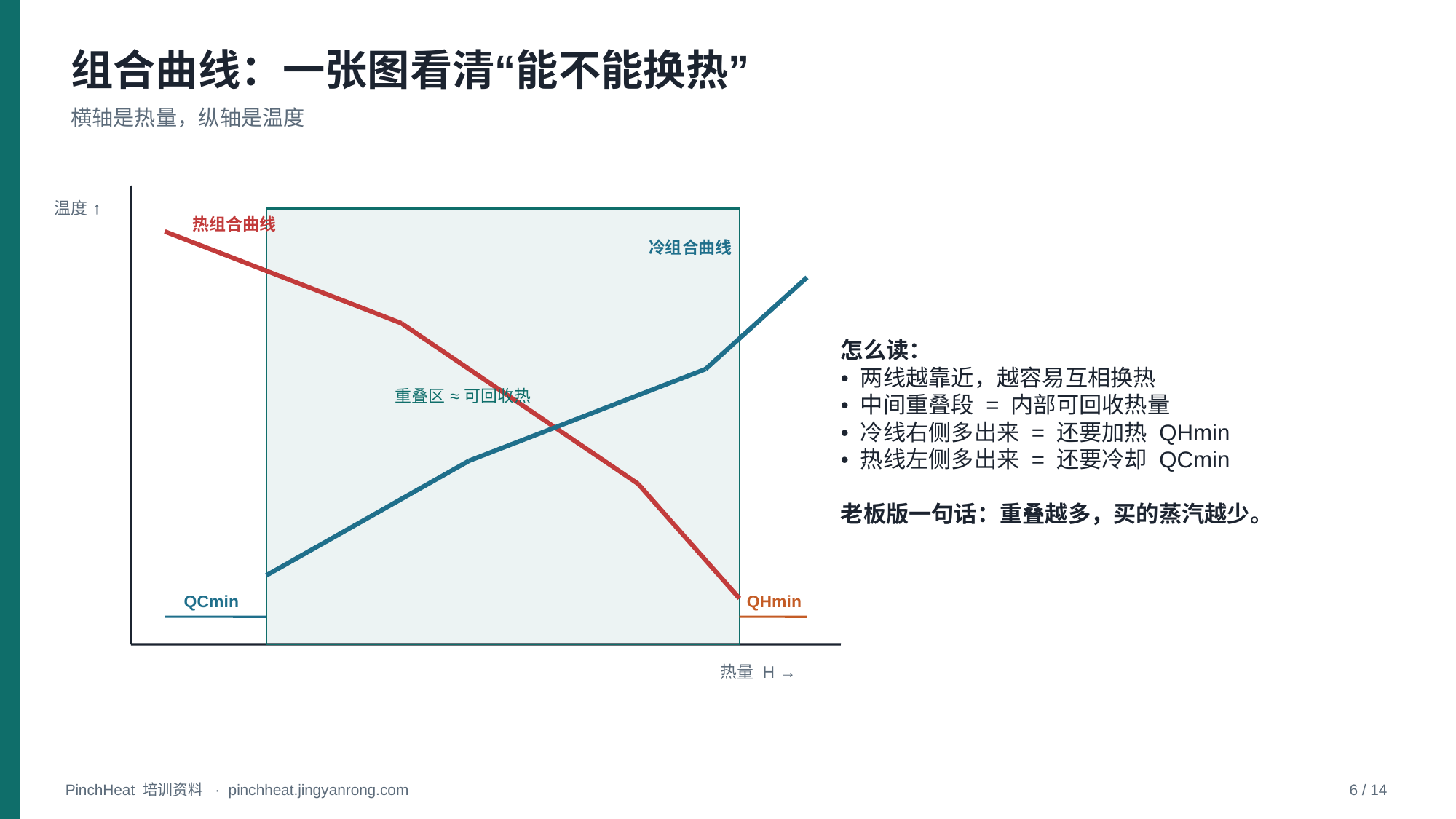

组合曲线：一张图看清“能不能换热”
横轴是热量，纵轴是温度
温度 ↑

怎么读：
• 两线越靠近，越容易互相换热
• 中间重叠段 = 内部可回收热量
• 冷线右侧多出来 = 还要加热 QHmin
• 热线左侧多出来 = 还要冷却 QCmin

老板版一句话：重叠越多，买的蒸汽越少。
热组合曲线

冷组合曲线

重叠区 ≈ 可回收热

QCmin
QHmin

热量 H →
PinchHeat 培训资料  ·  pinchheat.jingyanrong.com
6 / 14